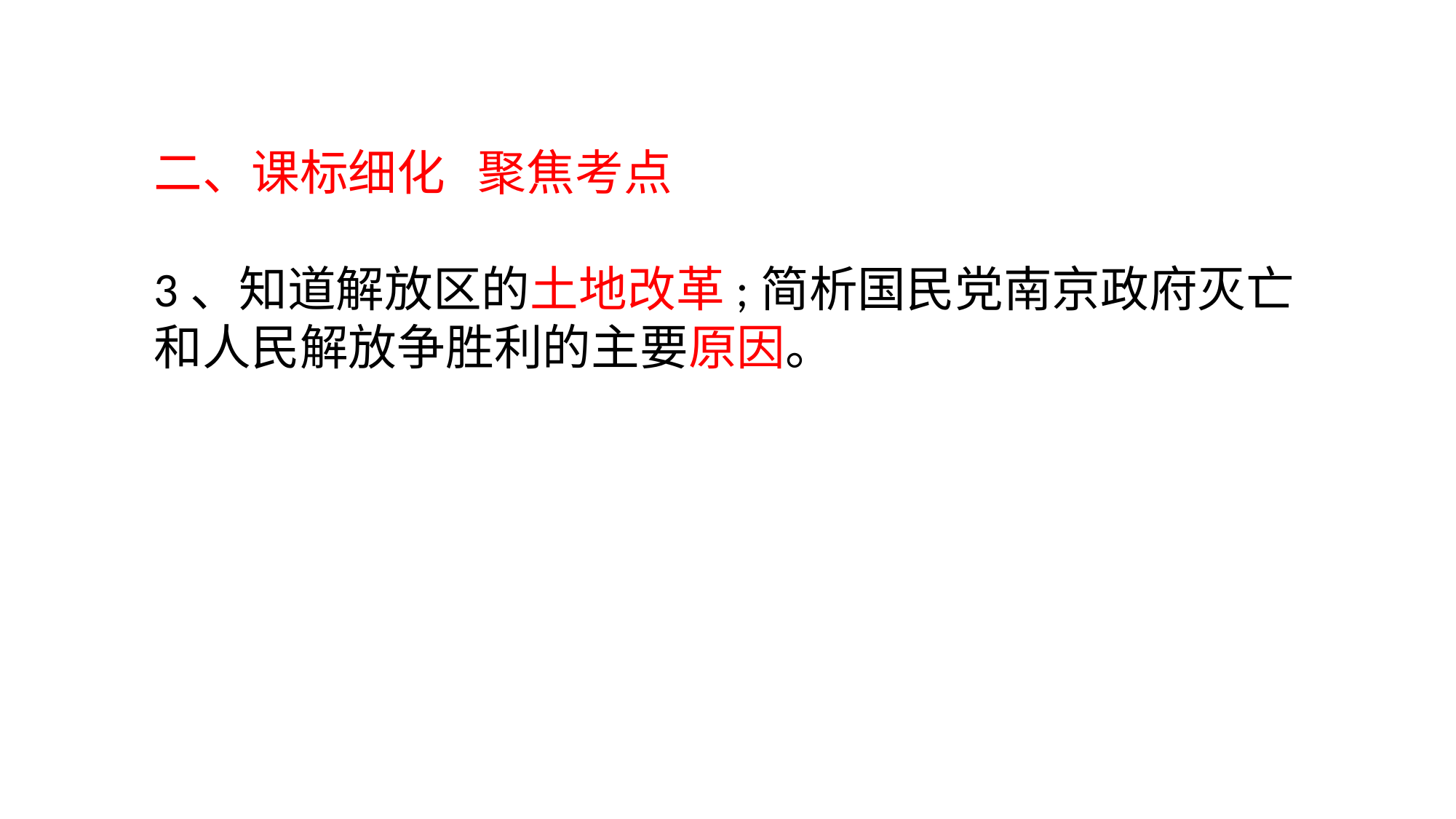

二、课标细化   聚焦考点

3、知道解放区的土地改革;简析国民党南京政府灭亡和人民解放争胜利的主要原因。